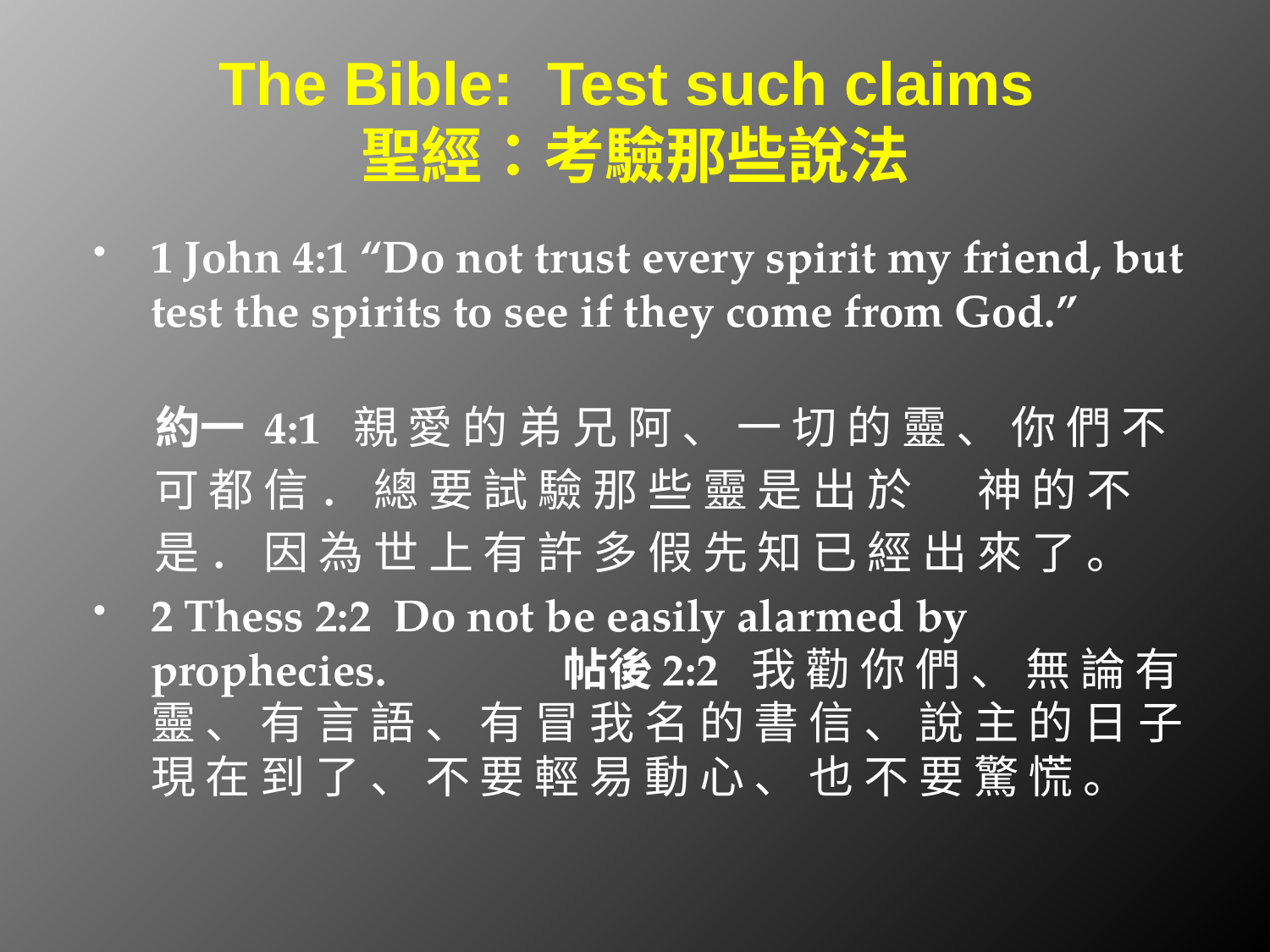

# The Bible:  Test such claims 聖經：考驗那些說法
1 John 4:1 “Do not trust every spirit my friend, but test the spirits to see if they come from God.”
     約一 4:1  親 愛 的 弟 兄 阿 、 一 切 的 靈 、 你 們 不
     可 都 信 ． 總 要 試 驗 那 些 靈 是 出 於 　 神 的 不
     是 ． 因 為 世 上 有 許 多 假 先 知 已 經 出 來 了 。
2 Thess 2:2  Do not be easily alarmed by prophecies. 						     帖後2:2  我 勸 你 們 、 無 論 有 靈 、 有 言 語 、 有 冒 我 名 的 書 信 、 說 主 的 日 子 現 在 到 了 、 不 要 輕 易 動 心 、 也 不 要 驚 慌 。